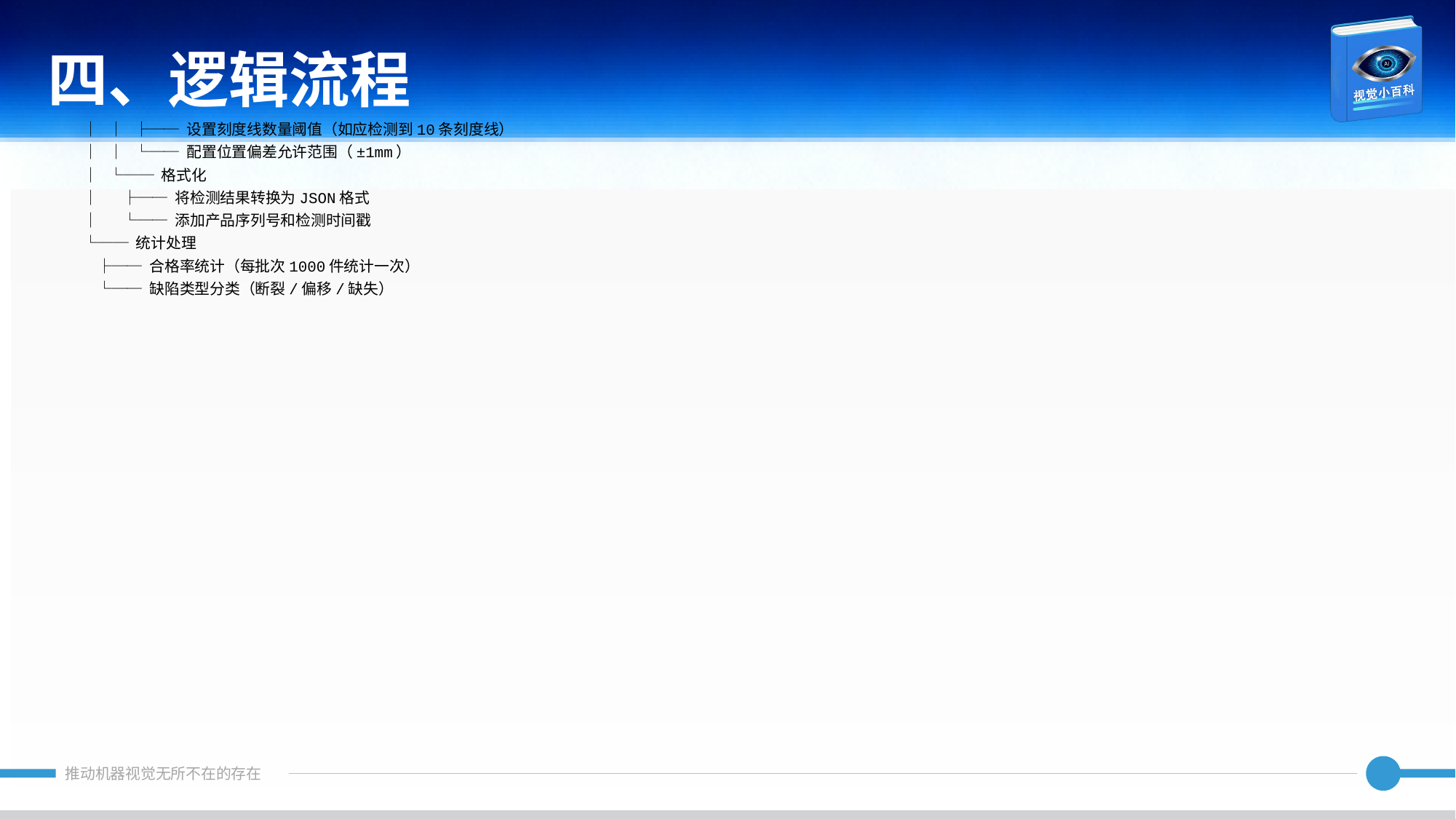

四、逻辑流程

│   │   ├── 设置刻度线数量阈值（如应检测到10条刻度线）
│   │   └── 配置位置偏差允许范围（±1mm）
│   └── 格式化
│       ├── 将检测结果转换为JSON格式
│       └── 添加产品序列号和检测时间戳
└── 统计处理
    ├── 合格率统计（每批次1000件统计一次）
    └── 缺陷类型分类（断裂/偏移/缺失）
9